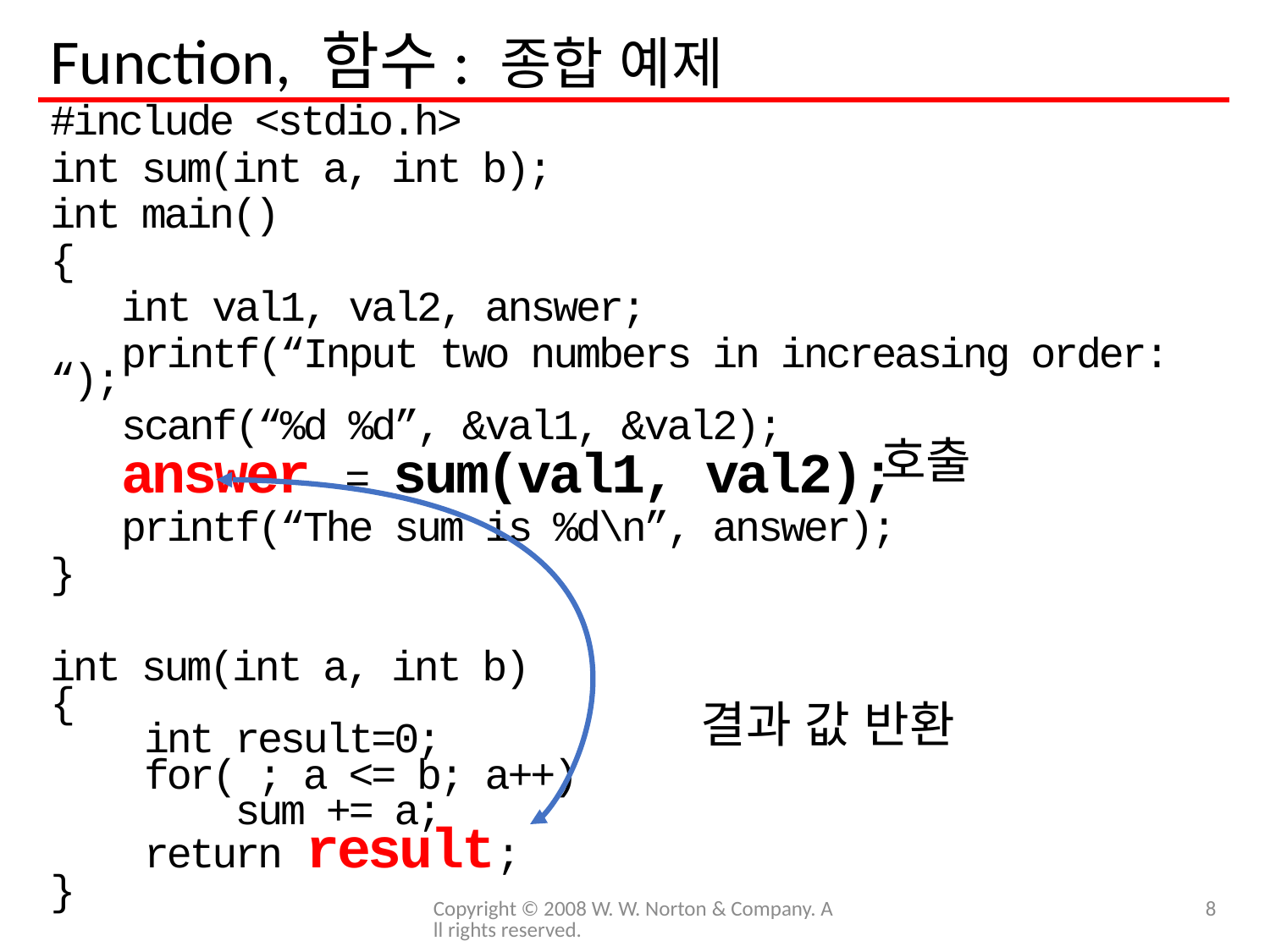

# Function, 함수: 종합 예제
#include <stdio.h>
int sum(int a, int b);
int main()
{
   int val1, val2, answer;
   printf(“Input two numbers in increasing order: “);
   scanf(“%d %d”, &val1, &val2);
   answer = sum(val1, val2);
   printf(“The sum is %d\n”, answer);
}

int sum(int a, int b)
{
    int result=0;
    for( ; a <= b; a++)
        sum += a;
    return result;
}
호출

결과 값 반환

Copyright © 2008 W. W. Norton & Company. All rights reserved.
8